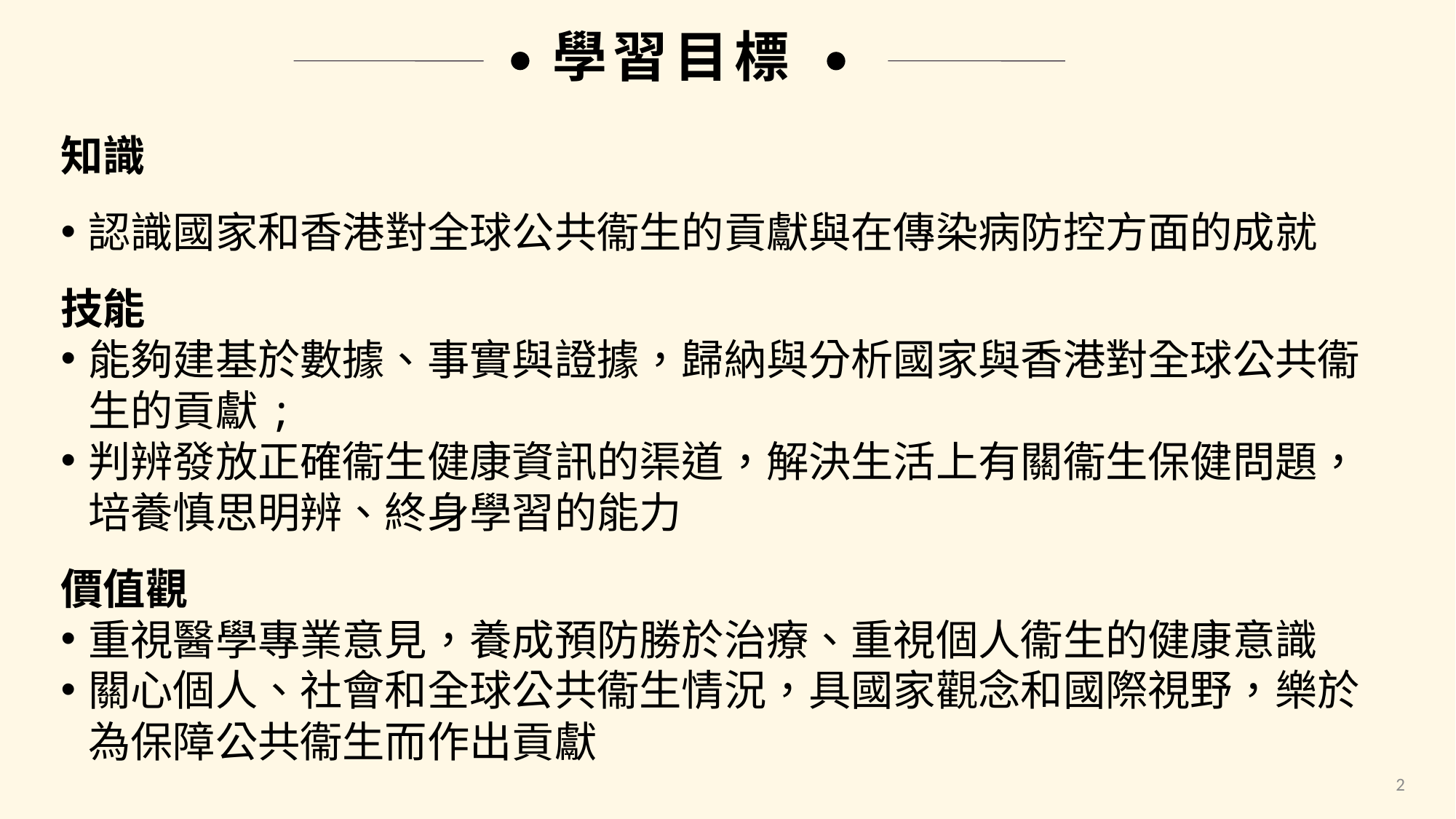

學習目標

知識
認識國家和香港對全球公共衞生的貢獻與在傳染病防控方面的成就
技能
能夠建基於數據、事實與證據，歸納與分析國家與香港對全球公共衞生的貢獻;
判辨發放正確衞生健康資訊的渠道，解決生活上有關衞生保健問題，培養慎思明辨、終身學習的能力
價值觀
重視醫學專業意見，養成預防勝於治療、重視個人衞生的健康意識
關心個人、社會和全球公共衞生情況，具國家觀念和國際視野，樂於為保障公共衞生而作出貢獻

2